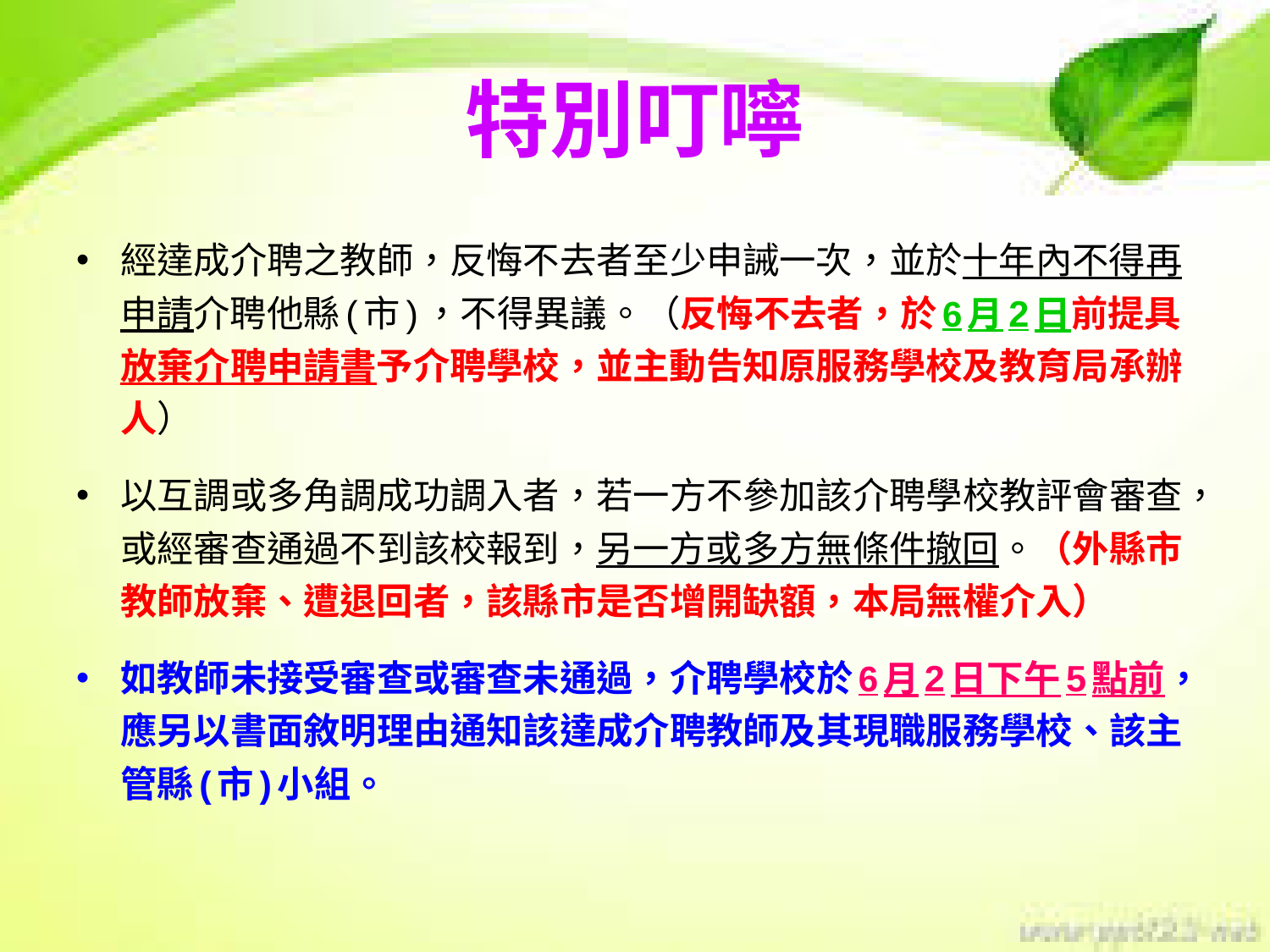

# 特別叮嚀
經達成介聘之教師，反悔不去者至少申誡一次，並於十年內不得再申請介聘他縣(市)，不得異議。（反悔不去者，於6月2日前提具放棄介聘申請書予介聘學校，並主動告知原服務學校及教育局承辦人）

以互調或多角調成功調入者，若一方不參加該介聘學校教評會審查，或經審查通過不到該校報到，另一方或多方無條件撤回。（外縣市教師放棄、遭退回者，該縣市是否增開缺額，本局無權介入）

如教師未接受審查或審查未通過，介聘學校於6月2日下午5點前，應另以書面敘明理由通知該達成介聘教師及其現職服務學校、該主管縣(市)小組。